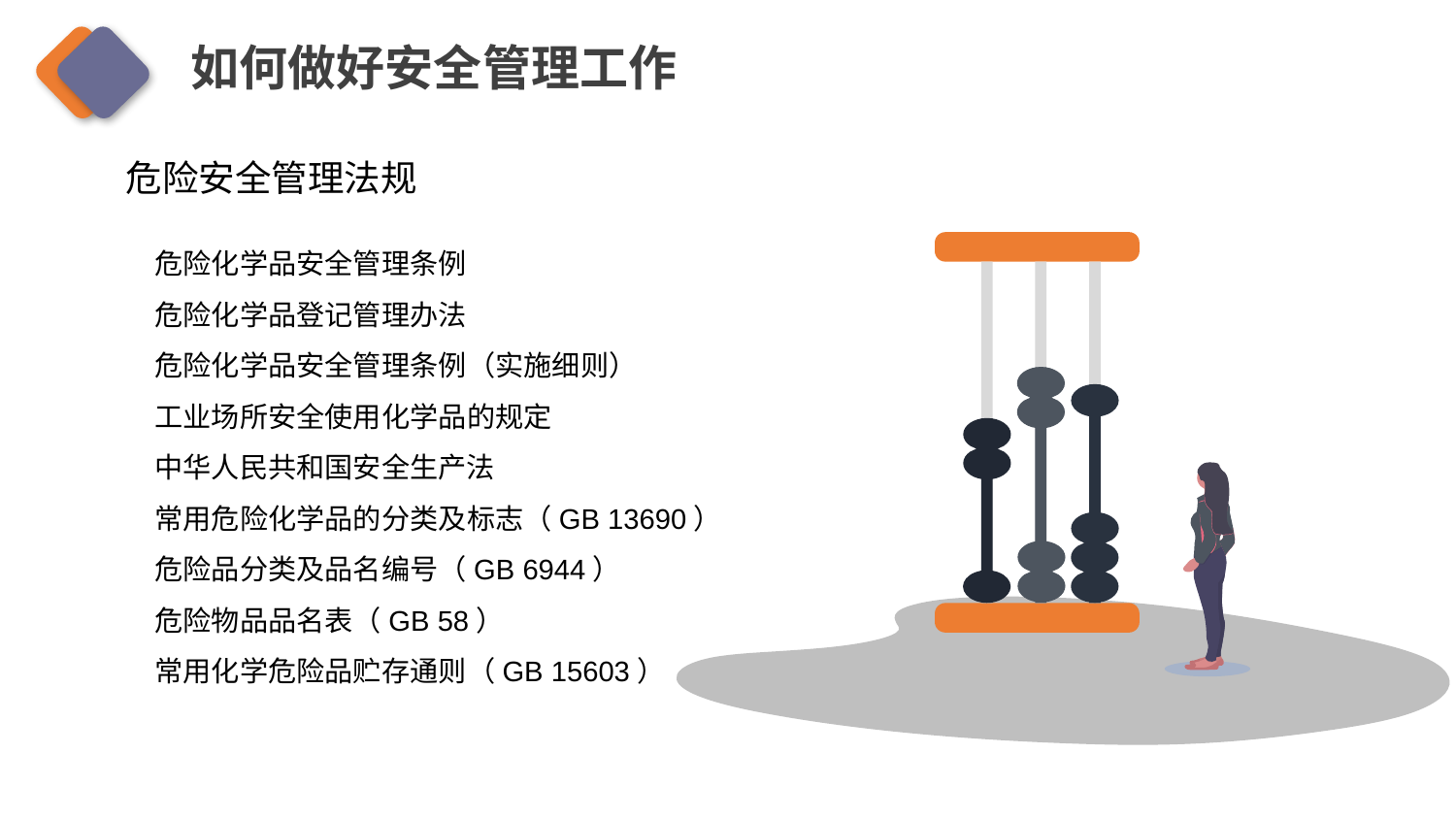

如何做好安全管理工作
危险安全管理法规
危险化学品安全管理条例
危险化学品登记管理办法
危险化学品安全管理条例（实施细则）
工业场所安全使用化学品的规定
中华人民共和国安全生产法
常用危险化学品的分类及标志（GB 13690）
危险品分类及品名编号（GB 6944）
危险物品品名表（GB 58）
常用化学危险品贮存通则（GB 15603）